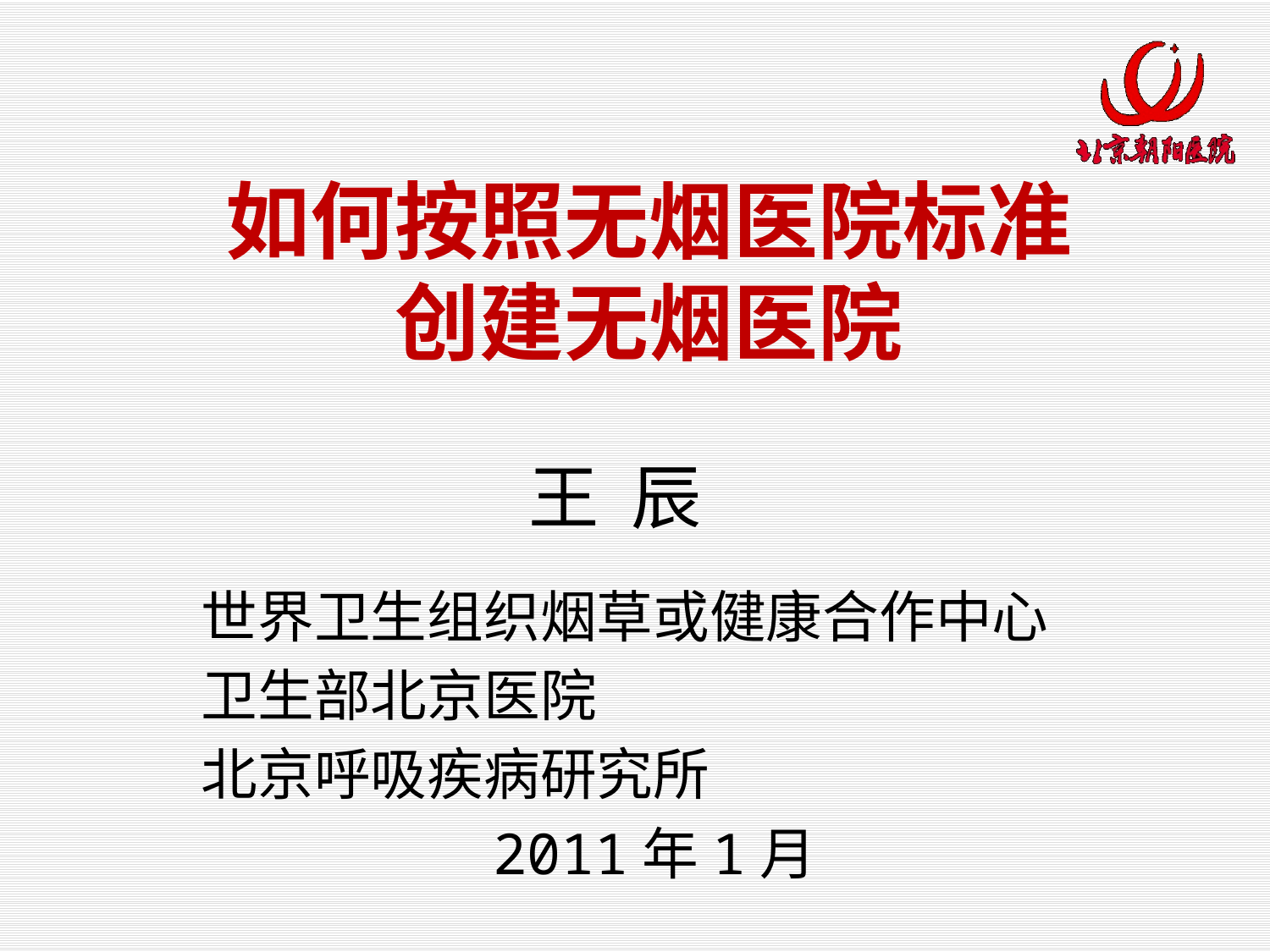

# 如何按照无烟医院标准 创建无烟医院
王  辰

世界卫生组织烟草或健康合作中心
卫生部北京医院
北京呼吸疾病研究所
2011年1月